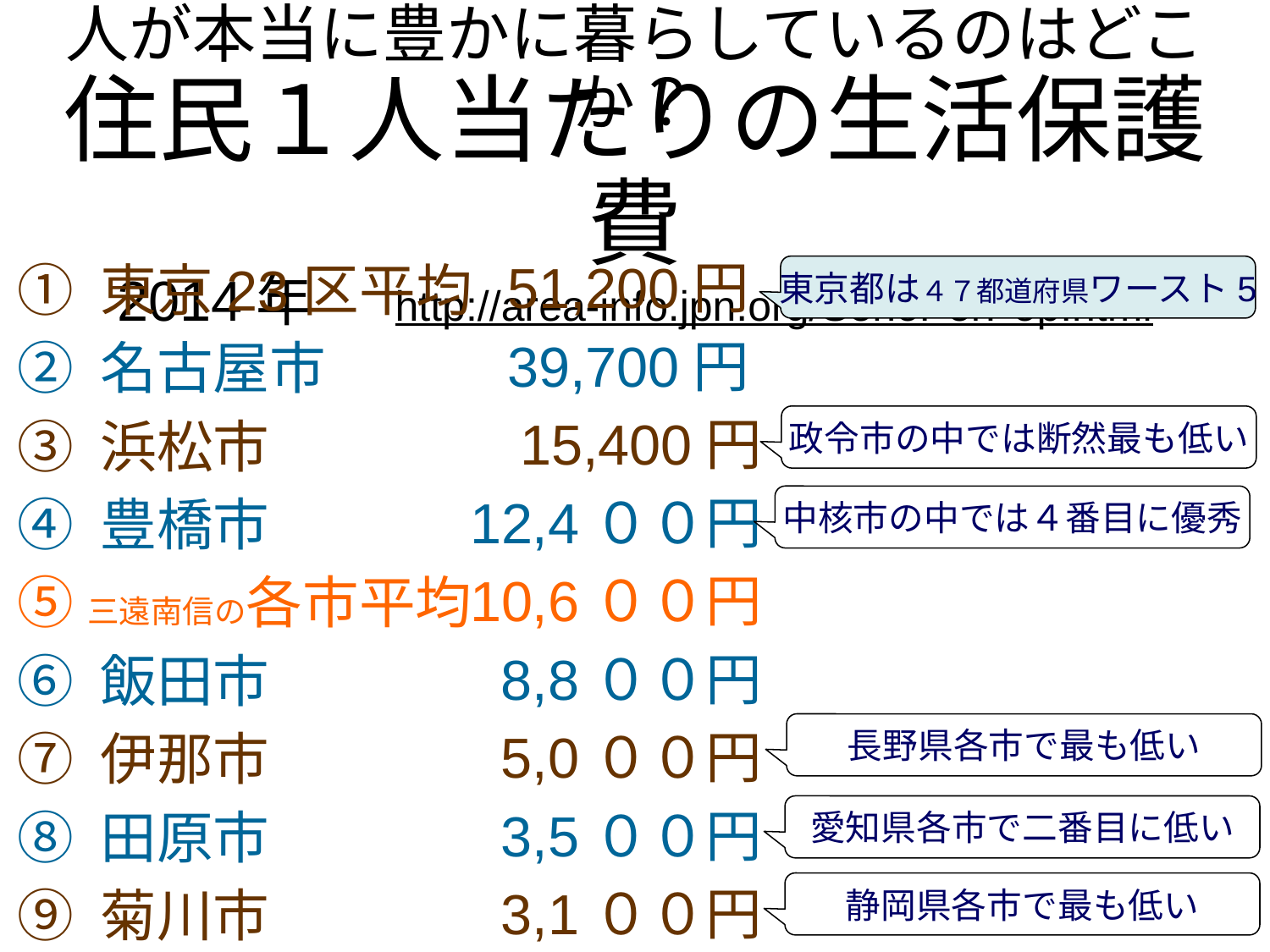

人が本当に豊かに暮らしているのはどこか？
住民１人当たりの生活保護費
2014年 　http://area-info.jpn.org/SehoPerPop.html
51,200円
39,700円
15,400円
12,4００円
10,6００円
8,8００円
5,0００円
3,5００円
3,1００円
東京都は４７都道府県ワースト5
① 東京23区平均
② 名古屋市
③ 浜松市
④ 豊橋市
⑤三遠南信の各市平均
⑥ 飯田市
⑦ 伊那市
⑧ 田原市
⑨ 菊川市
政令市の中では断然最も低い
中核市の中では４番目に優秀
長野県各市で最も低い
愛知県各市で二番目に低い
静岡県各市で最も低い